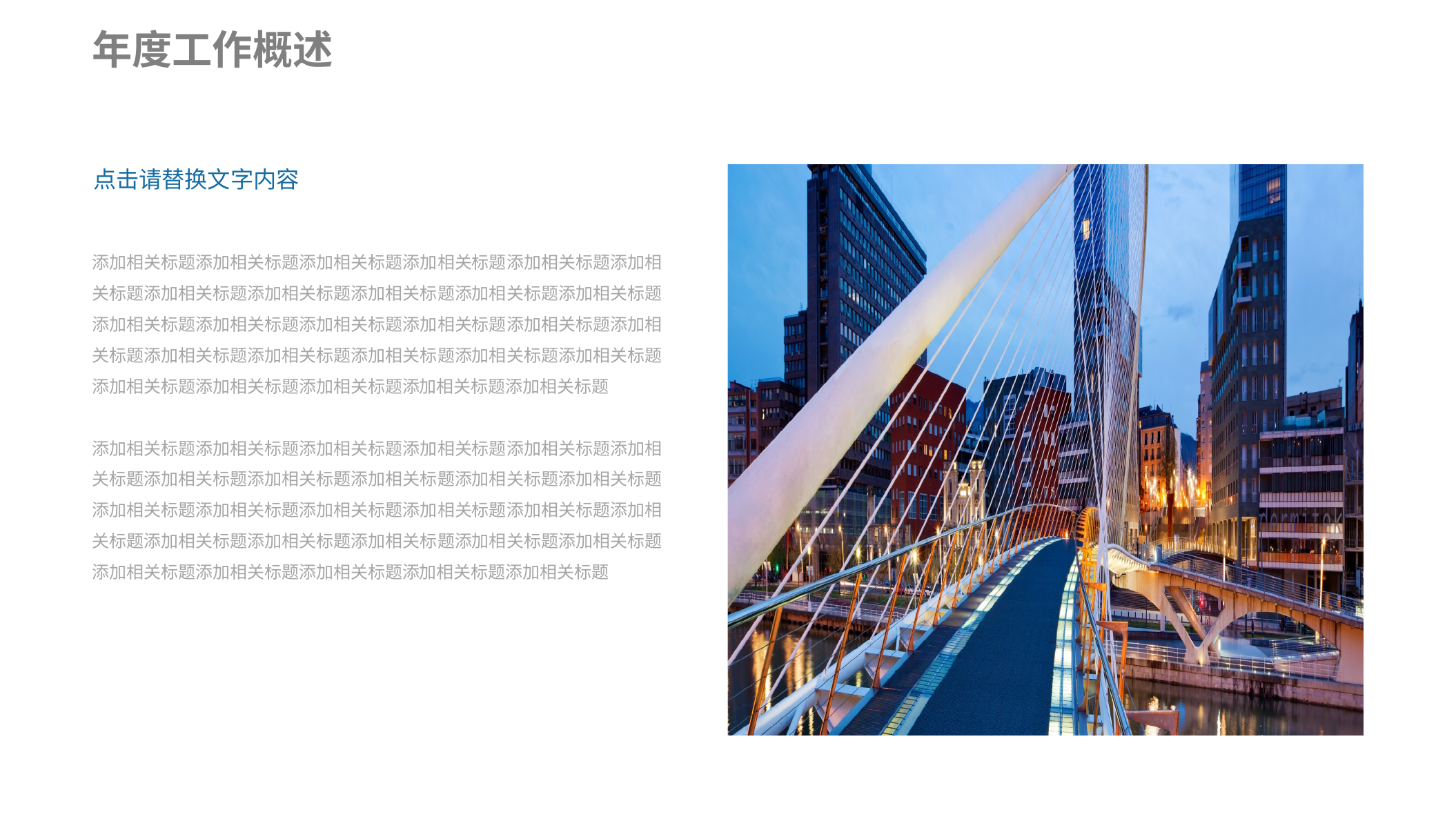

年度工作概述
点击请替换文字内容

添加相关标题添加相关标题添加相关标题添加相关标题添加相关标题添加相关标题添加相关标题添加相关标题添加相关标题添加相关标题添加相关标题添加相关标题添加相关标题添加相关标题添加相关标题添加相关标题添加相关标题添加相关标题添加相关标题添加相关标题添加相关标题添加相关标题添加相关标题添加相关标题添加相关标题添加相关标题添加相关标题

添加相关标题添加相关标题添加相关标题添加相关标题添加相关标题添加相关标题添加相关标题添加相关标题添加相关标题添加相关标题添加相关标题添加相关标题添加相关标题添加相关标题添加相关标题添加相关标题添加相关标题添加相关标题添加相关标题添加相关标题添加相关标题添加相关标题添加相关标题添加相关标题添加相关标题添加相关标题添加相关标题